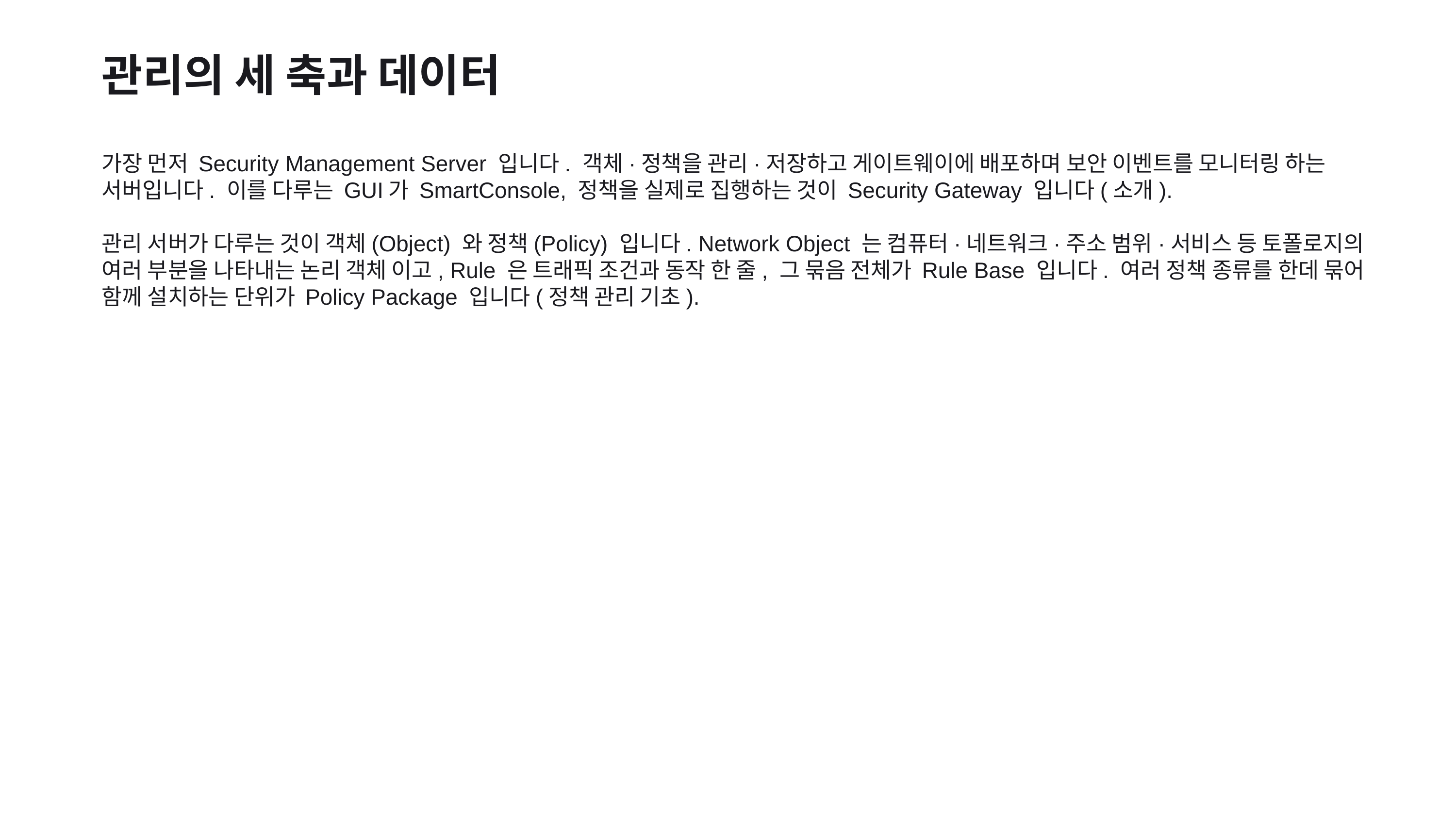

관리의 세 축과 데이터
가장 먼저 Security Management Server 입니다. 객체·정책을 관리·저장하고 게이트웨이에 배포하며 보안 이벤트를 모니터링 하는 서버입니다. 이를 다루는 GUI가 SmartConsole, 정책을 실제로 집행하는 것이 Security Gateway 입니다(소개).

관리 서버가 다루는 것이 객체(Object) 와 정책(Policy) 입니다. Network Object 는 컴퓨터·네트워크·주소 범위·서비스 등 토폴로지의 여러 부분을 나타내는 논리 객체 이고, Rule 은 트래픽 조건과 동작 한 줄, 그 묶음 전체가 Rule Base 입니다. 여러 정책 종류를 한데 묶어 함께 설치하는 단위가 Policy Package 입니다(정책 관리 기초).